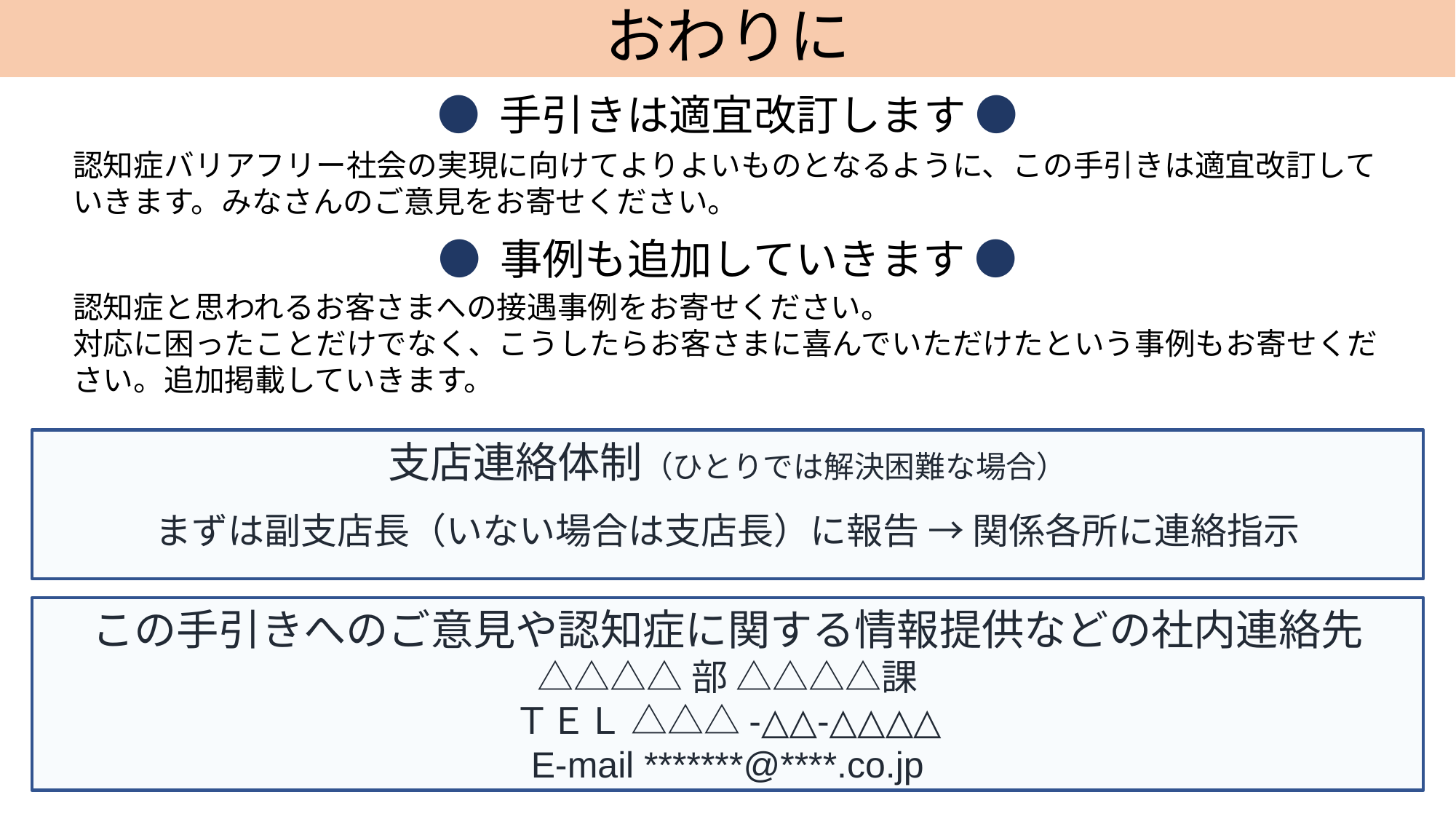

# おわりに
● 手引きは適宜改訂します ●
　認知症バリアフリー社会の実現に向けてよりよいものとなるように、この手引きは適宜改訂して
　いきます。みなさんのご意見をお寄せください。
● 事例も追加していきます ●
　認知症と思われるお客さまへの接遇事例をお寄せください。
　対応に困ったことだけでなく、こうしたらお客さまに喜んでいただけたという事例もお寄せくだ
　さい。追加掲載していきます。
支店連絡体制（ひとりでは解決困難な場合）

まずは副支店長（いない場合は支店長）に報告 → 関係各所に連絡指示

この手引きへのご意見や認知症に関する情報提供などの社内連絡先
△△△△部 △△△△課
ＴＥＬ △△△-△△-△△△△
E-mail *******@****.co.jp